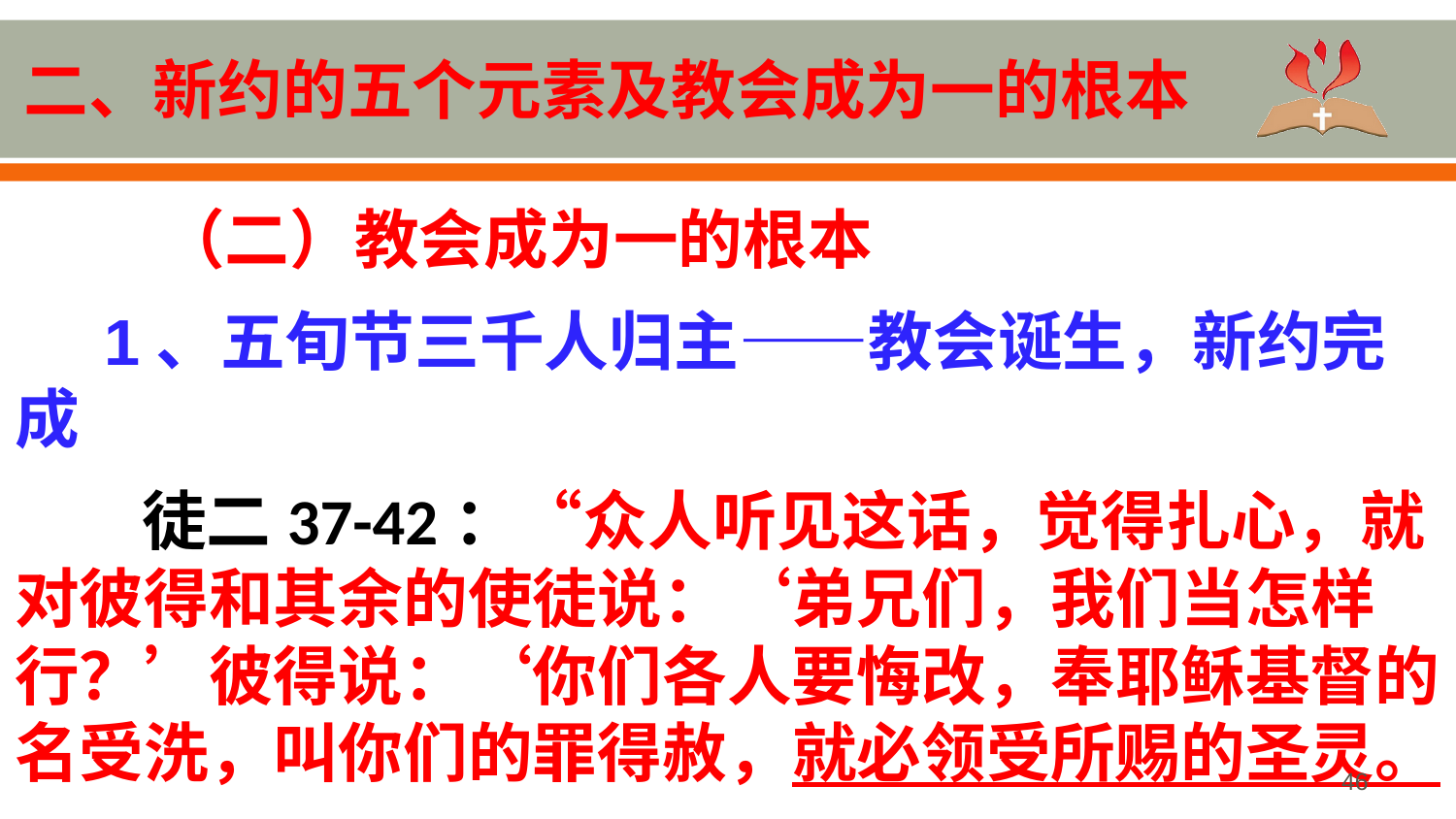

# 二、新约的五个元素及教会成为一的根本
	（二）教会成为一的根本
     1、五旬节三千人归主——教会诞生，新约完成
徒二37-42：“众人听见这话，觉得扎心，就对彼得和其余的使徒说：‘弟兄们，我们当怎样行？’彼得说：‘你们各人要悔改，奉耶稣基督的名受洗，叫你们的罪得赦，就必领受所赐的圣灵。

46